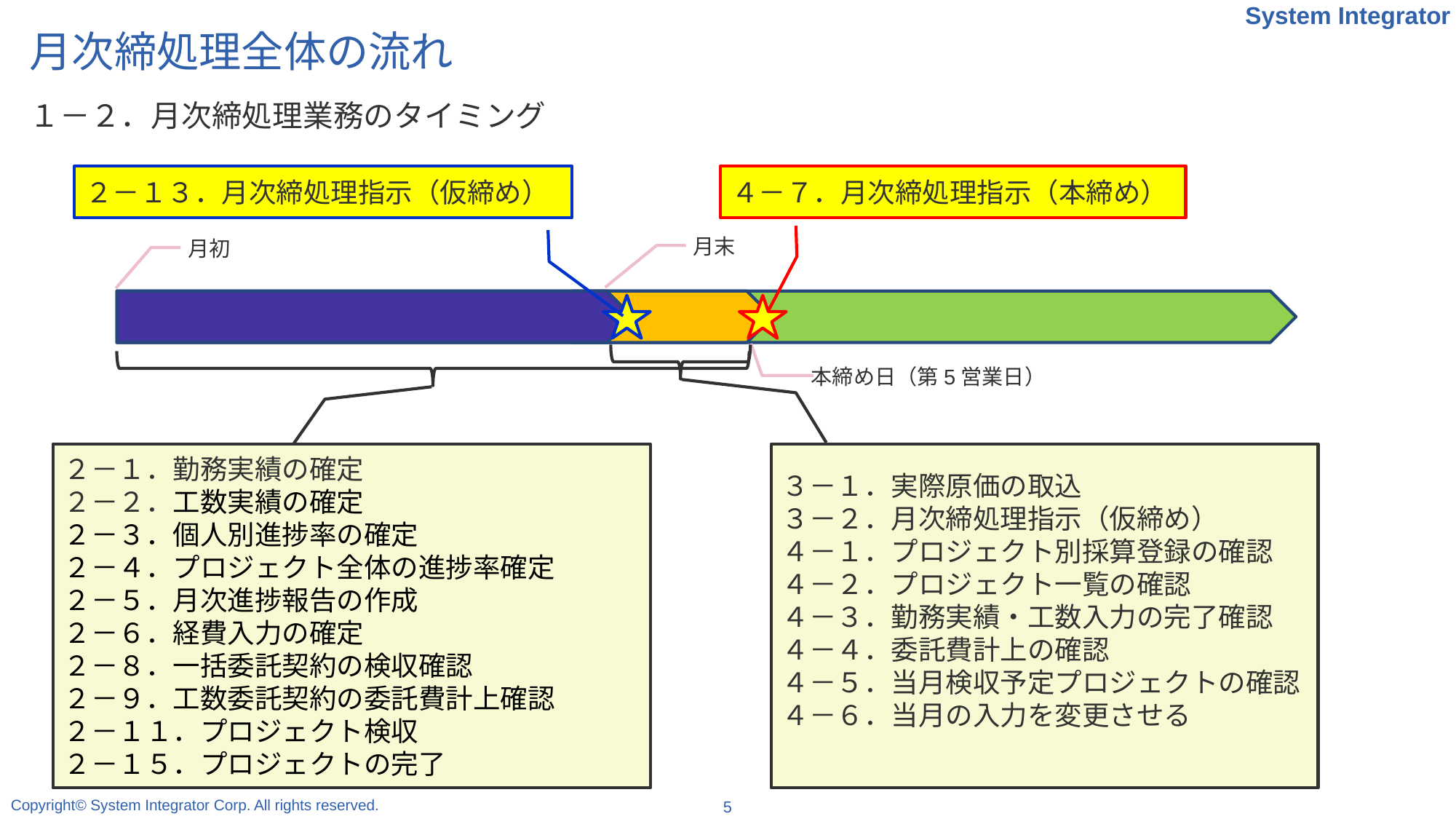

# 月次締処理全体の流れ

１－２．月次締処理業務のタイミング
２－１３．月次締処理指示（仮締め）
４－７．月次締処理指示（本締め）
月末
月初

本締め日（第5営業日）
２－１．勤務実績の確定
２－２．工数実績の確定
２－３．個人別進捗率の確定
２－４．プロジェクト全体の進捗率確定
２－５．月次進捗報告の作成
２－６．経費入力の確定
２－８．一括委託契約の検収確認
２－９．工数委託契約の委託費計上確認
２－１１．プロジェクト検収
２－１５．プロジェクトの完了
３－１．実際原価の取込
３－２．月次締処理指示（仮締め）
４－１．プロジェクト別採算登録の確認
４－２．プロジェクト一覧の確認
４－３．勤務実績・工数入力の完了確認
４－４．委託費計上の確認
４－５．当月検収予定プロジェクトの確認
４－６．当月の入力を変更させる